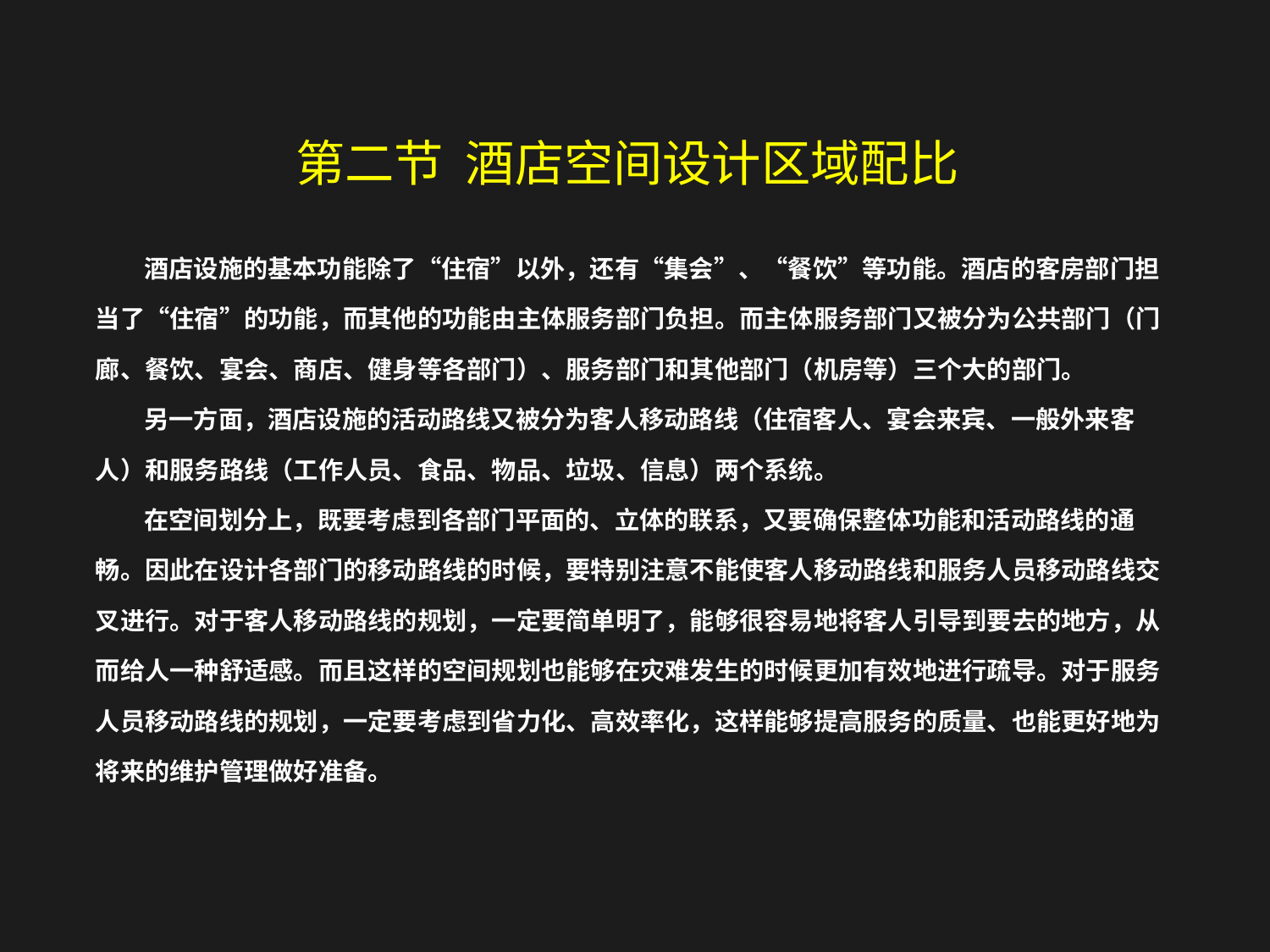

第二节  酒店空间设计区域配比
 酒店设施的基本功能除了“住宿”以外，还有“集会”、“餐饮”等功能。酒店的客房部门担当了“住宿”的功能，而其他的功能由主体服务部门负担。而主体服务部门又被分为公共部门（门廊、餐饮、宴会、商店、健身等各部门）、服务部门和其他部门（机房等）三个大的部门。
 另一方面，酒店设施的活动路线又被分为客人移动路线（住宿客人、宴会来宾、一般外来客人）和服务路线（工作人员、食品、物品、垃圾、信息）两个系统。
 在空间划分上，既要考虑到各部门平面的、立体的联系，又要确保整体功能和活动路线的通畅。因此在设计各部门的移动路线的时候，要特别注意不能使客人移动路线和服务人员移动路线交叉进行。对于客人移动路线的规划，一定要简单明了，能够很容易地将客人引导到要去的地方，从而给人一种舒适感。而且这样的空间规划也能够在灾难发生的时候更加有效地进行疏导。对于服务人员移动路线的规划，一定要考虑到省力化、高效率化，这样能够提高服务的质量、也能更好地为将来的维护管理做好准备。